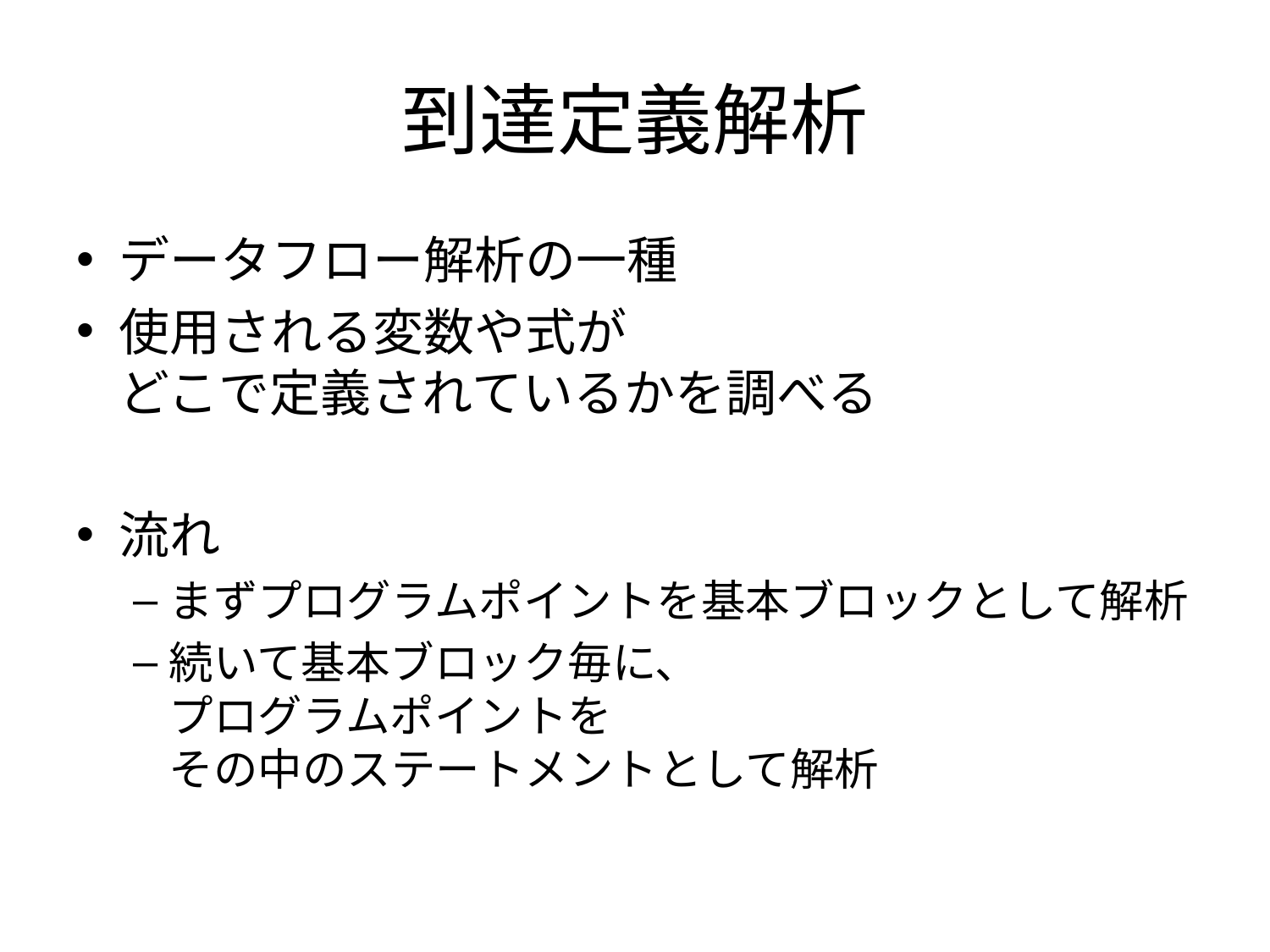

# 到達定義解析
データフロー解析の一種
使用される変数や式が
どこで定義されているかを調べる

流れ
まずプログラムポイントを基本ブロックとして解析
続いて基本ブロック毎に、
プログラムポイントを
その中のステートメントとして解析